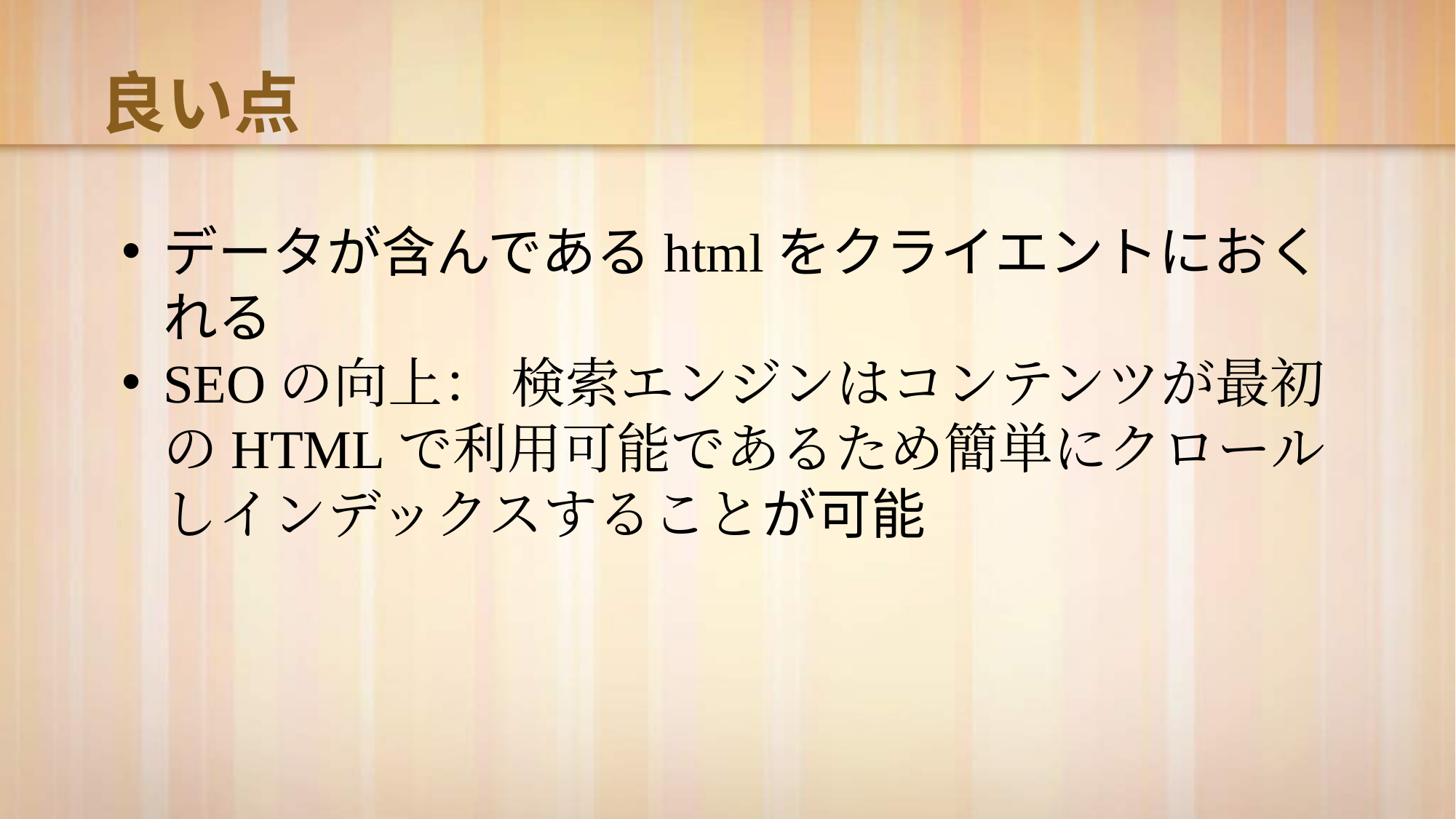

# 良い点
データが含んであるhtmlをクライエントにおくれる
SEOの向上： 検索エンジンはコンテンツが最初のHTMLで利用可能であるため簡単にクロールしインデックスすることが可能